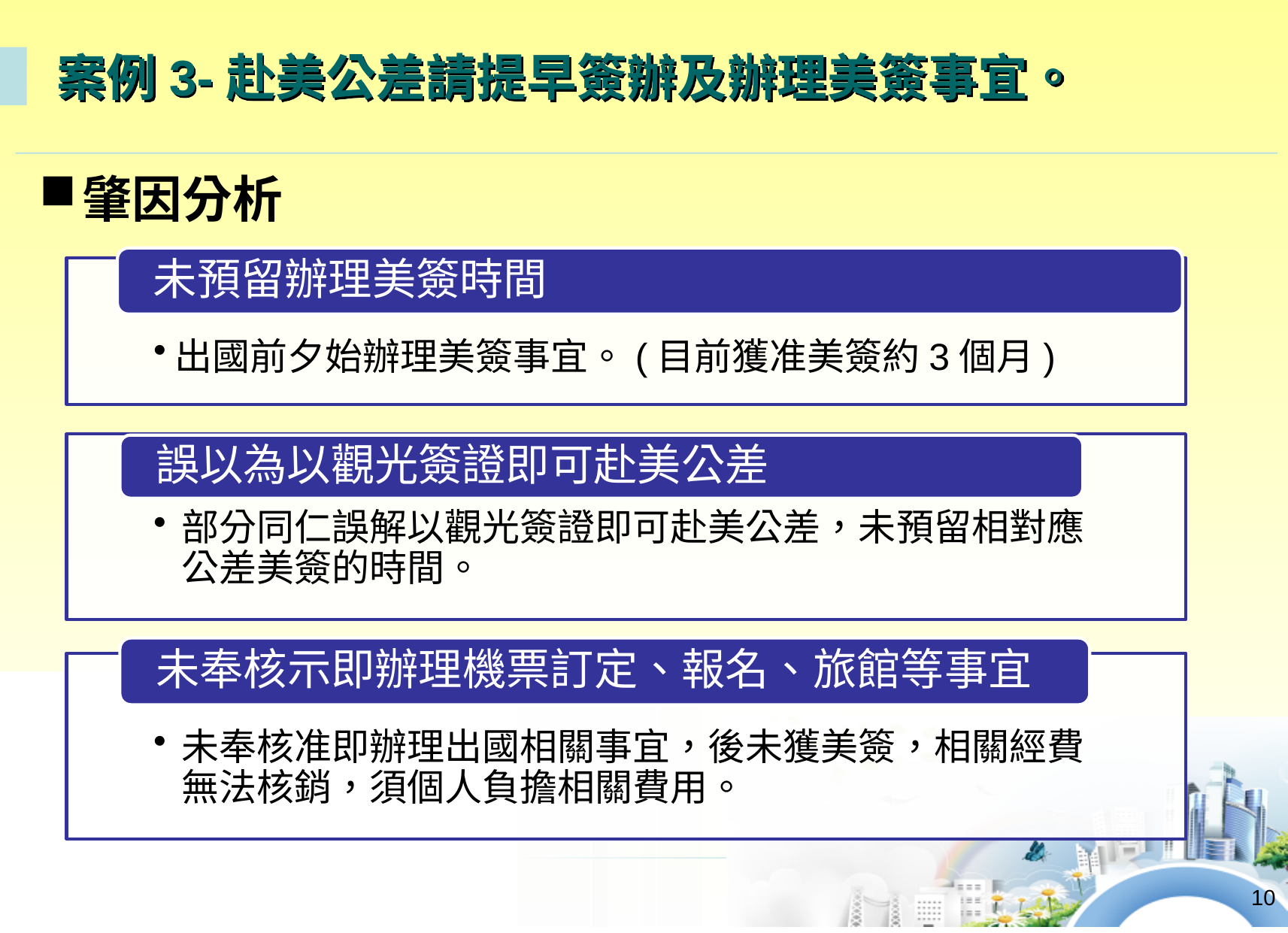

案例3-赴美公差請提早簽辦及辦理美簽事宜。
肇因分析
出國前夕始辦理美簽事宜。(目前獲准美簽約3個月)
未預留辦理美簽時間
部分同仁誤解以觀光簽證即可赴美公差，未預留相對應公差美簽的時間。
誤以為以觀光簽證即可赴美公差
未奉核准即辦理出國相關事宜，後未獲美簽，相關經費無法核銷，須個人負擔相關費用。
未奉核示即辦理機票訂定、報名、旅館等事宜
10